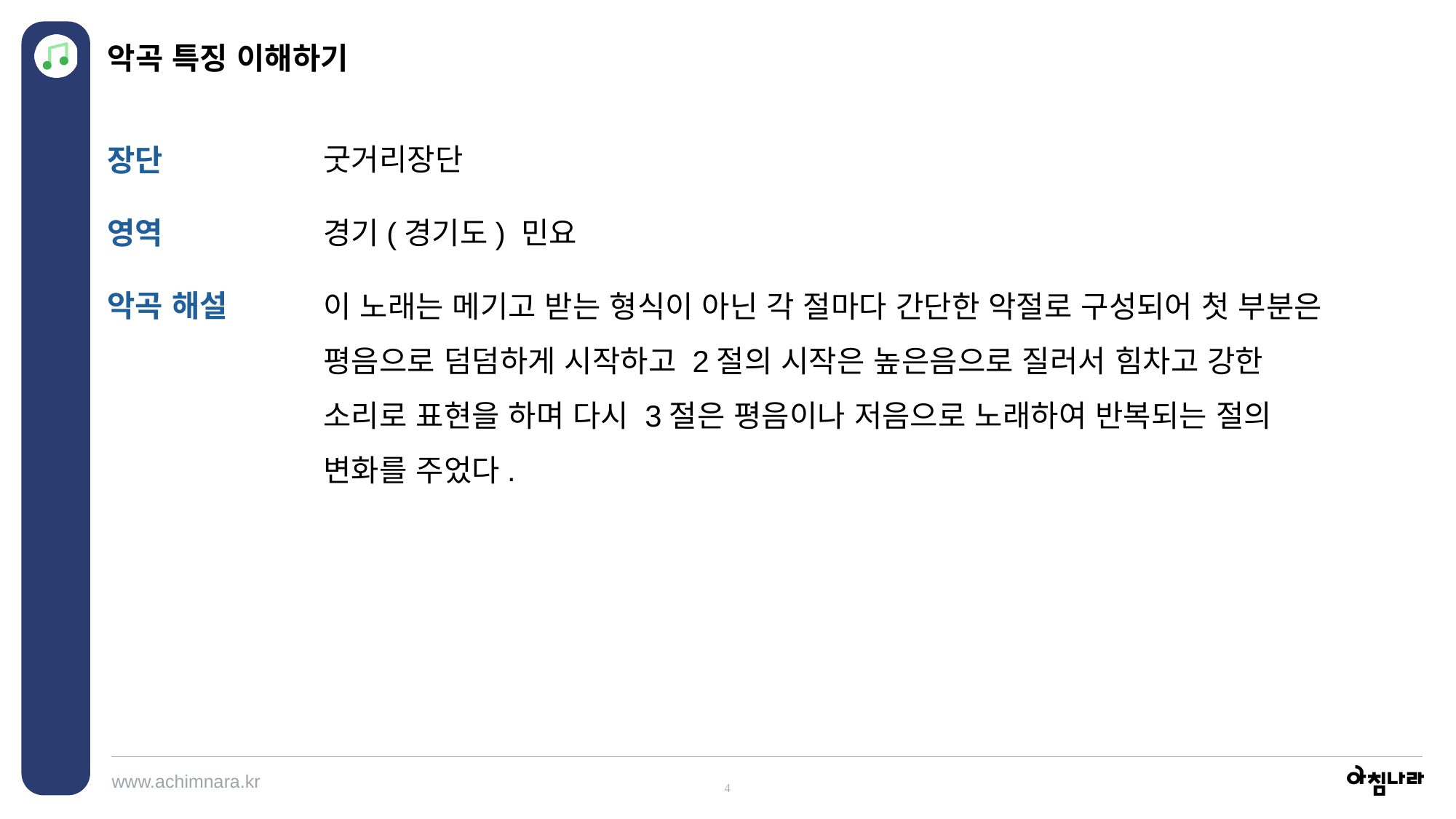

악곡 특징 이해하기
굿거리장단
경기(경기도) 민요
장단
영역
악곡 해설
이 노래는 메기고 받는 형식이 아닌 각 절마다 간단한 악절로 구성되어 첫 부분은 평음으로 덤덤하게 시작하고 2절의 시작은 높은음으로 질러서 힘차고 강한 소리로 표현을 하며 다시 3절은 평음이나 저음으로 노래하여 반복되는 절의 변화를 주었다.
4